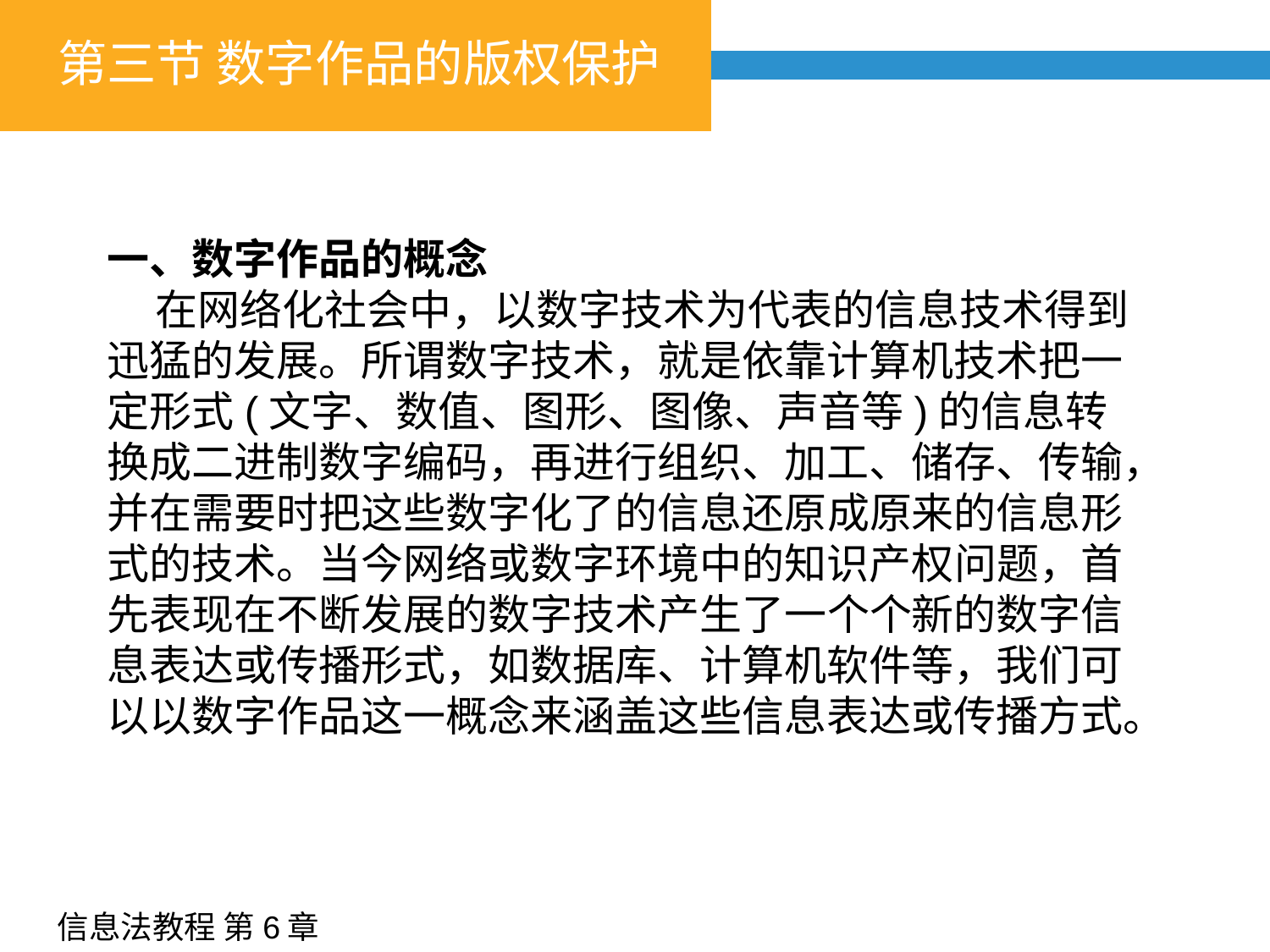

# 第三节 数字作品的版权保护
一、数字作品的概念
    在网络化社会中，以数字技术为代表的信息技术得到迅猛的发展。所谓数字技术，就是依靠计算机技术把一定形式(文字、数值、图形、图像、声音等)的信息转换成二进制数字编码，再进行组织、加工、储存、传输，并在需要时把这些数字化了的信息还原成原来的信息形式的技术。当今网络或数字环境中的知识产权问题，首先表现在不断发展的数字技术产生了一个个新的数字信息表达或传播形式，如数据库、计算机软件等，我们可以以数字作品这一概念来涵盖这些信息表达或传播方式。
信息法教程 第6章